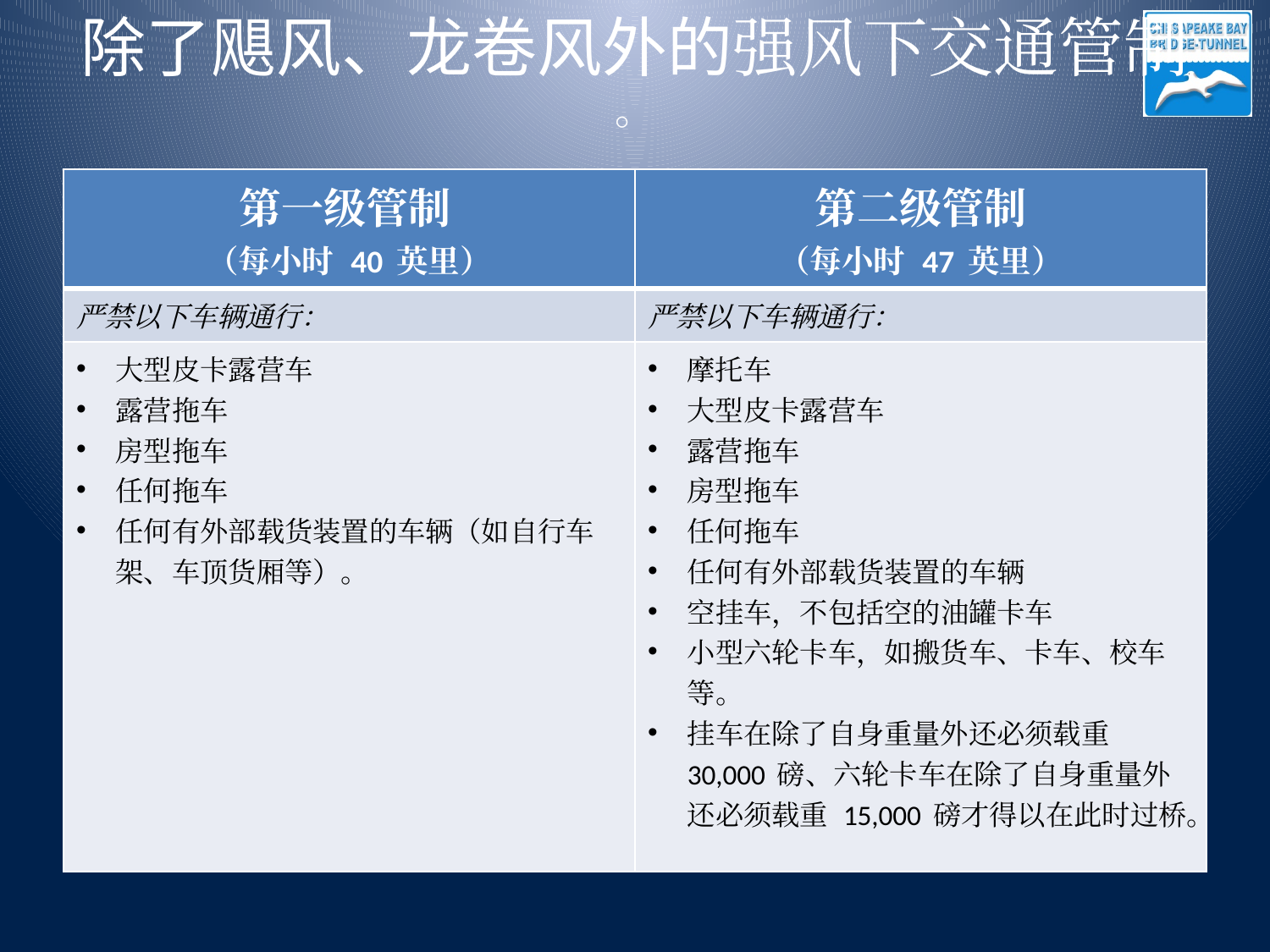

除了飓风、龙卷风外的强风下交通管制
。
| 第一级管制 （每小时 40 英里） | 第二级管制 （每小时 47 英里） |
| --- | --- |
| 严禁以下车辆通行： | 严禁以下车辆通行： |
| 大型皮卡露营车 露营拖车 房型拖车 任何拖车 任何有外部载货装置的车辆（如自行车架、车顶货厢等）。 | 摩托车 大型皮卡露营车 露营拖车 房型拖车 任何拖车 任何有外部载货装置的车辆 空挂车，不包括空的油罐卡车 小型六轮卡车，如搬货车、卡车、校车等。 挂车在除了自身重量外还必须载重 30,000 磅、六轮卡车在除了自身重量外还必须载重 15,000 磅才得以在此时过桥。 |